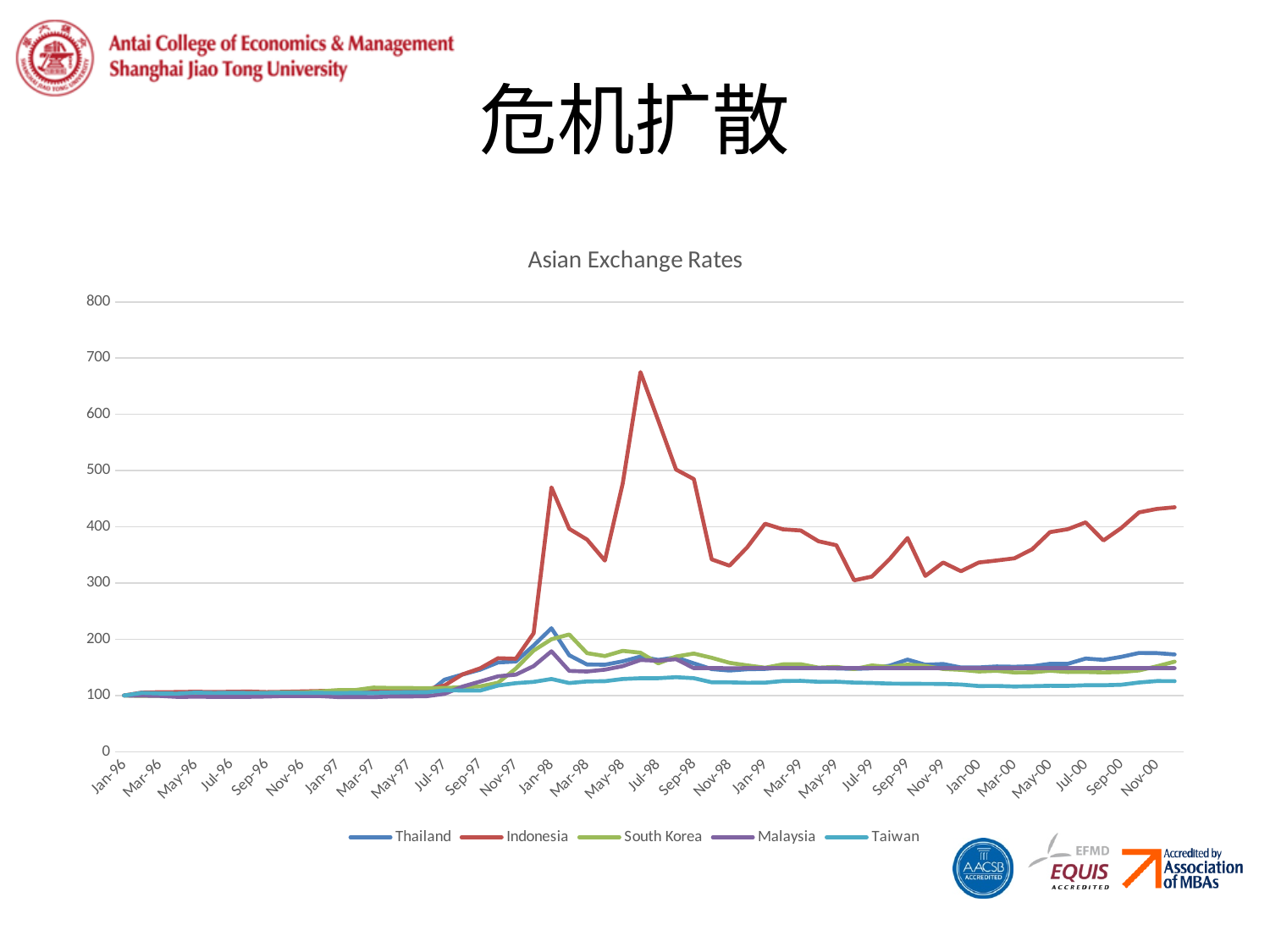

# 危机扩散

### Chart: Asian Exchange Rates

| Category | Thailand | Indonesia | South Korea | Malaysia | Taiwan |
|---|---|---|---|---|---|
| 35065 | 100.0 | 100.0 | 100.0 | 100.0 | 100.0 |
| 35096 | 100.63948840927259 | 105.21069324875396 | 99.2373204525232 | 99.76530412673577 | 104.61099486399085 |
| 35125 | 100.83932853717026 | 105.89034888989579 | 99.4915469683488 | 99.22941521611577 | 103.65607761080464 |
| 35156 | 100.83932853717026 | 106.1169007702764 | 98.9830939366976 | 97.5161353412869 | 103.36693931900325 |
| 35186 | 101.27897681854516 | 106.66062528318984 | 100.15253590949536 | 97.8095051828672 | 105.27677382537568 |
| 35217 | 101.35891286970424 | 106.1169007702764 | 103.03800686411593 | 97.61392528848033 | 104.56914590070383 |
| 35247 | 100.99920063948842 | 106.61531490711373 | 103.38121266048049 | 97.61392528848033 | 104.68327943694122 |
| 35278 | 101.07913669064747 | 107.06841866787495 | 104.15660353374857 | 97.59436729904165 | 104.51588358379304 |
| 35309 | 101.59872102318145 | 106.02628001812415 | 104.3854073979916 | 98.12243301388617 | 104.5577325470801 |
| 35339 | 101.87849720223821 | 106.5700045310376 | 105.66925130291087 | 99.11989047525913 | 104.76697736351532 |
| 35370 | 101.95843325339729 | 107.29497054825555 | 105.33875683233762 | 98.84607862311753 | 104.58055925432757 |
| 35400 | 102.35811350919263 | 107.97462618939737 | 107.30901232998602 | 98.92431058087227 | 104.5881681567434 |
| 35431 | 103.39728217426061 | 108.56366107838696 | 109.4826490402949 | 97.26188147858399 | 104.37511888910025 |
| 35462 | 103.47721822541966 | 109.01676483914817 | 109.81314351086817 | 97.12497555251319 | 104.71751949781243 |
| 35490 | 103.79696243005596 | 109.60579972813775 | 114.03330367357316 | 96.9685116370037 | 104.76697736351532 |
| 35521 | 104.31654676258995 | 110.24014499320344 | 113.39773738400916 | 98.29063172305887 | 105.23872931329655 |
| 35551 | 103.11750599520384 | 110.55731762573629 | 113.35960340663529 | 98.27889692939566 | 105.92353053072094 |
| 35582 | 103.07753796962429 | 111.0104213864975 | 112.88928435235795 | 98.76002346958731 | 105.80939699448355 |
| 35612 | 128.16147082334135 | 117.7616674218396 | 113.38502605821787 | 102.90240563270095 | 109.18774966711051 |
| 35643 | 137.21023181454837 | 137.51699139102854 | 114.65615863734587 | 115.70506551926462 | 108.92143808255659 |
| 35674 | 145.9752198241407 | 148.3914816492977 | 116.2832083386297 | 124.91687854488556 | 108.79589119269546 |
| 35704 | 158.75299760191845 | 166.28908019936566 | 122.67700521164357 | 134.16780754938392 | 117.72493817766787 |
| 35735 | 160.4116706634692 | 165.292251925691 | 147.934409558917 | 137.10150596518676 | 121.94027011603576 |
| 35765 | 188.8369304556355 | 210.69324875396464 | 179.89068259819499 | 152.23547819284178 | 124.16967852387293 |
| 35796 | 219.51239008792967 | 470.0951517897598 | 199.9364433710436 | 178.65832192450614 | 129.33612326421914 |
| 35827 | 171.54276578737012 | 396.4657906660625 | 208.47845430278377 | 143.7121063954625 | 122.1228837740156 |
| 35855 | 155.09192645883294 | 377.20888083371096 | 175.26376001016902 | 142.6950909446509 | 125.01426669202966 |
| 35886 | 154.72422062350122 | 339.8278205709107 | 170.10296173890939 | 145.9612751809114 | 125.43275632490011 |
| 35916 | 160.73141486810553 | 476.89170820117806 | 179.33138426337865 | 152.18071582241345 | 129.30949210576372 |
| 35947 | 169.11670663469224 | 675.1246035342094 | 176.07728486081098 | 163.07451593976137 | 130.68670344302834 |
| 35977 | 163.189448441247 | 589.0348889895786 | 157.11198678022114 | 161.80324662624682 | 130.7551835647708 |
| 36008 | 167.68585131894486 | 501.8124150430449 | 169.28943688826743 | 164.61959710541754 | 132.5584934373217 |
| 36039 | 157.10631494804156 | 484.82102401449936 | 174.60277106902248 | 148.64071973401133 | 130.76659691839453 |
| 36069 | 146.9664268585132 | 342.0933393747168 | 167.001398245837 | 148.6993937023274 | 123.45444169678525 |
| 36100 | 144.30855315747405 | 330.7657453556864 | 158.09075886614974 | 148.50381380794053 | 123.37454822141906 |
| 36130 | 146.6466826538769 | 363.6157680108745 | 153.52739290708018 | 148.64071973401133 | 122.56420011413354 |
| 36161 | 147.30215827338128 | 405.5278658812868 | 149.39621202491418 | 148.64071973401133 | 122.87616511318242 |
| 36192 | 149.62030375699442 | 395.5595831445401 | 155.3832464726071 | 148.64071973401133 | 125.75613467757276 |
| 36220 | 150.45563549160673 | 393.5206162211146 | 155.67560696580654 | 148.64071973401133 | 126.09092638386915 |
| 36251 | 148.84092725819343 | 374.263706388763 | 149.53603660861828 | 148.64071973401133 | 124.3599010842686 |
| 36281 | 148.10551558752996 | 367.24059809696416 | 150.79445786195498 | 148.64071973401133 | 124.51588358379304 |
| 36312 | 147.24220623501202 | 304.7575894879928 | 146.93021482140585 | 148.64071973401133 | 122.89899182042991 |
| 36342 | 148.24140687450043 | 311.5088355233349 | 153.4129909749587 | 148.64071973401133 | 122.2940840783717 |
| 36373 | 153.0775379696243 | 342.7729950158586 | 150.61649930087708 | 148.64071973401133 | 121.14513981358188 |
| 36404 | 163.78037569944044 | 379.97281377435434 | 154.91292741832973 | 148.64071973401133 | 120.93209054593873 |
| 36434 | 154.67625899280577 | 312.6415949252379 | 152.59946612431676 | 148.64071973401133 | 120.73806353433518 |
| 36465 | 155.95523581135095 | 336.42954236520166 | 147.13359603406636 | 148.64071973401133 | 120.49457865702873 |
| 36495 | 149.7601918465228 | 321.02401449932034 | 145.59552561332148 | 148.64071973401133 | 119.44074567243675 |
| 36526 | 149.84012789768187 | 336.42954236520166 | 142.6337867039532 | 148.64071973401133 | 116.79284763172913 |
| 36557 | 151.67865707434055 | 340.05437245129133 | 143.86678530570737 | 148.64071973401133 | 117.00209244816435 |
| 36586 | 151.10551558753 | 343.90575441776167 | 140.87962374475654 | 148.64071973401133 | 115.99771732927525 |
| 36617 | 151.95843325339732 | 359.99093792478476 | 141.13385026058216 | 148.64071973401133 | 116.5569716568385 |
| 36647 | 156.31494804156674 | 390.57544177616677 | 144.12101182153296 | 148.64071973401133 | 117.22655506943123 |
| 36678 | 156.3641087130296 | 395.7861350249207 | 141.70585992118976 | 148.64071973401133 | 117.15427049648088 |
| 36708 | 165.6664668265388 | 407.92931581332124 | 141.88381848226769 | 148.64071973401133 | 118.1928856762412 |
| 36739 | 163.3852917665867 | 375.6230176710467 | 140.94318037371295 | 148.64071973401133 | 118.20429902986493 |
| 36770 | 168.72202238209434 | 397.8251019483462 | 141.73128257277233 | 148.64071973401133 | 119.14019402701159 |
| 36800 | 175.66786570743406 | 425.69098323516084 | 144.4896402694801 | 148.64071973401133 | 123.10062773444929 |
| 36831 | 175.37470023980813 | 431.80788400543724 | 151.9384771831702 | 148.64071973401133 | 125.72189461670153 |
| 36861 | 172.9320543565148 | 434.75305845038514 | 160.12457099275454 | 148.64071973401133 | 125.51645425147422 |